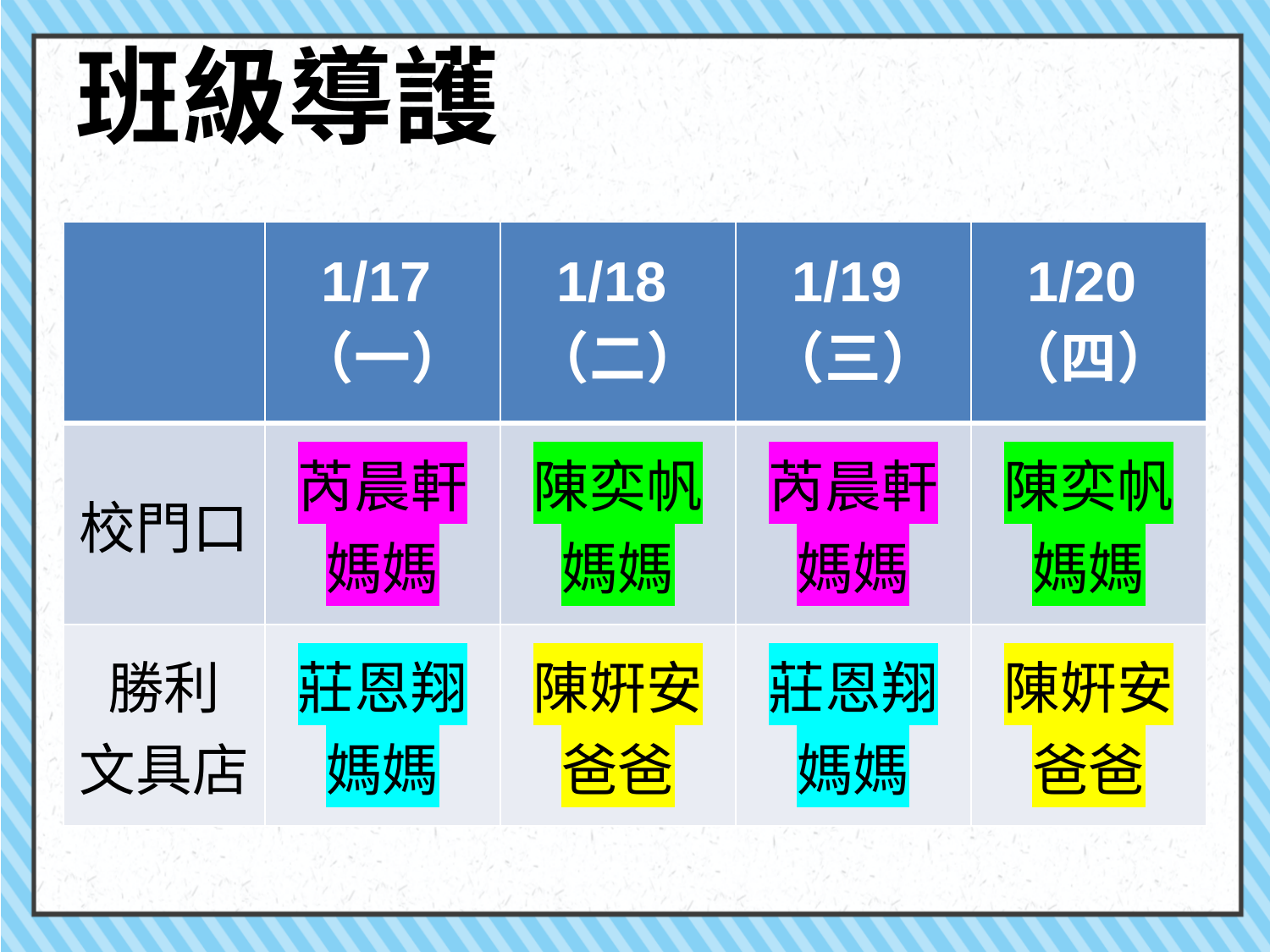

# 班級導護
|  | 1/17（一） | 1/18（二） | 1/19（三） | 1/20（四） |
| --- | --- | --- | --- | --- |
| 校門口 | 芮晨軒媽媽 | 陳奕帆媽媽 | 芮晨軒媽媽 | 陳奕帆媽媽 |
| 勝利 文具店 | 莊恩翔媽媽 | 陳姸安爸爸 | 莊恩翔媽媽 | 陳姸安爸爸 |